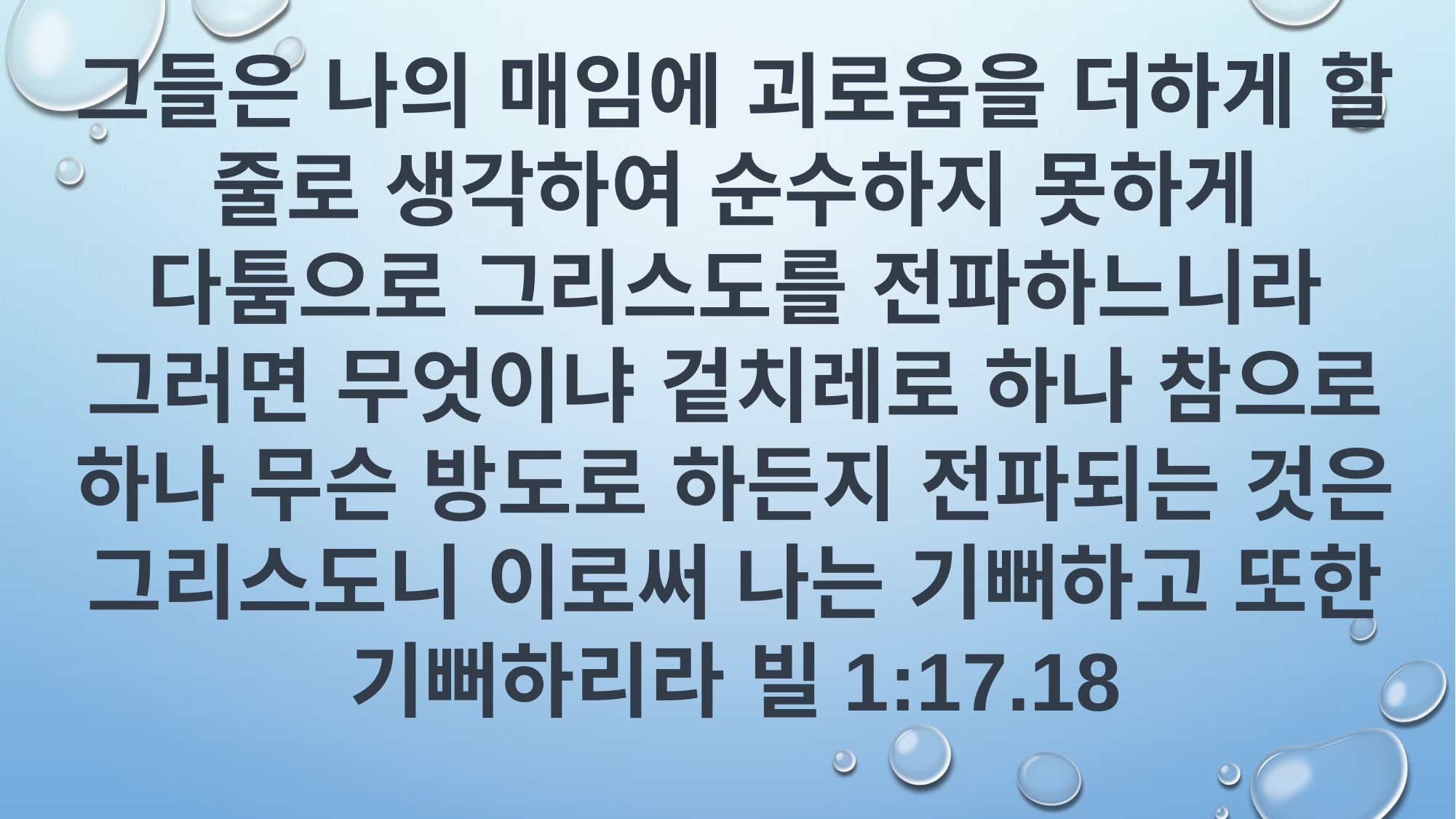

그들은 나의 매임에 괴로움을 더하게 할 줄로 생각하여 순수하지 못하게 다툼으로 그리스도를 전파하느니라
그러면 무엇이냐 겉치레로 하나 참으로 하나 무슨 방도로 하든지 전파되는 것은 그리스도니 이로써 나는 기뻐하고 또한 기뻐하리라 빌1:17.18